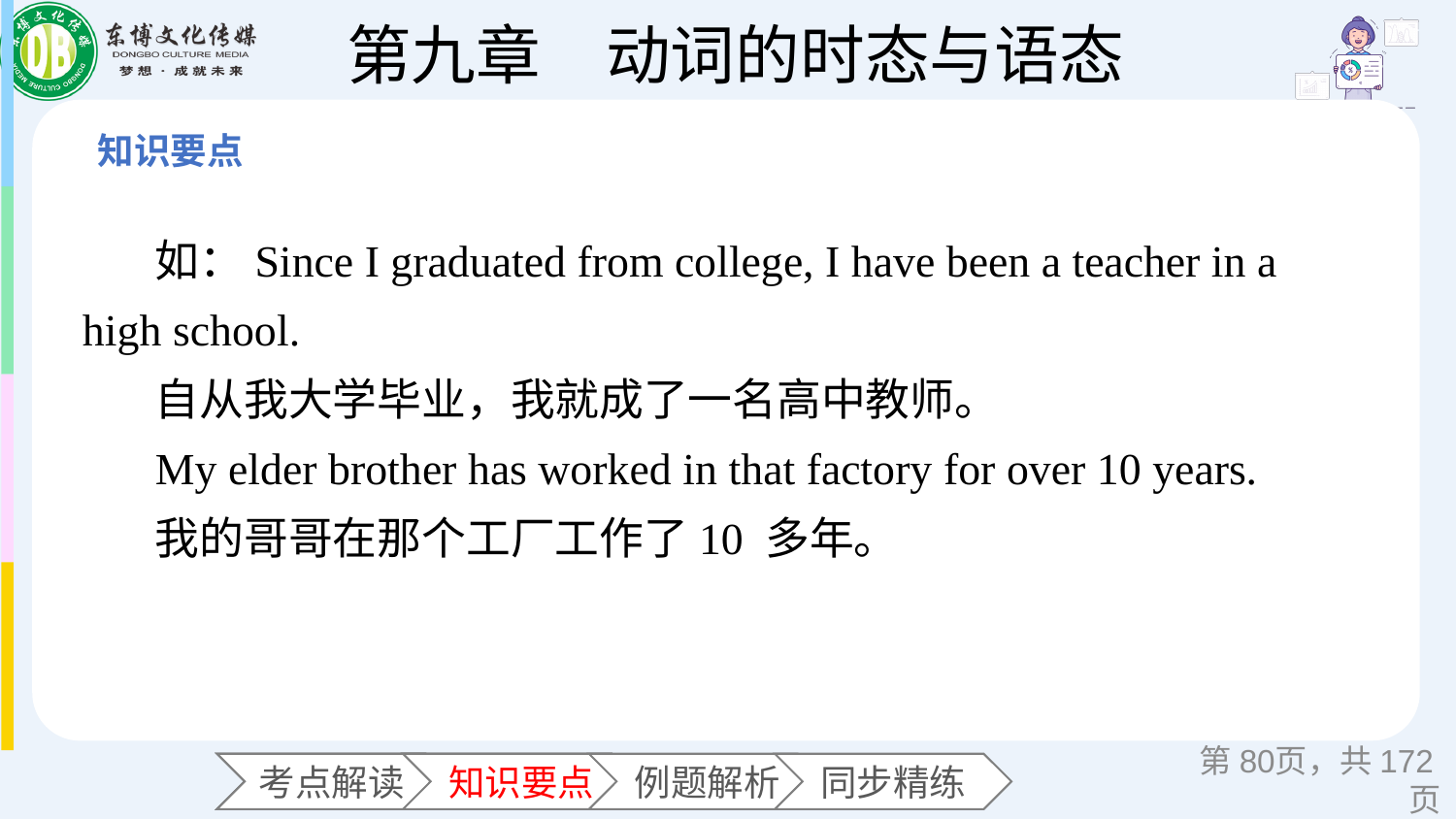

如：Since I graduated from college, I have been a teacher in a high school.
自从我大学毕业，我就成了一名高中教师。
My elder brother has worked in that factory for over 10 years.
我的哥哥在那个工厂工作了10 多年。
第80页，共172页